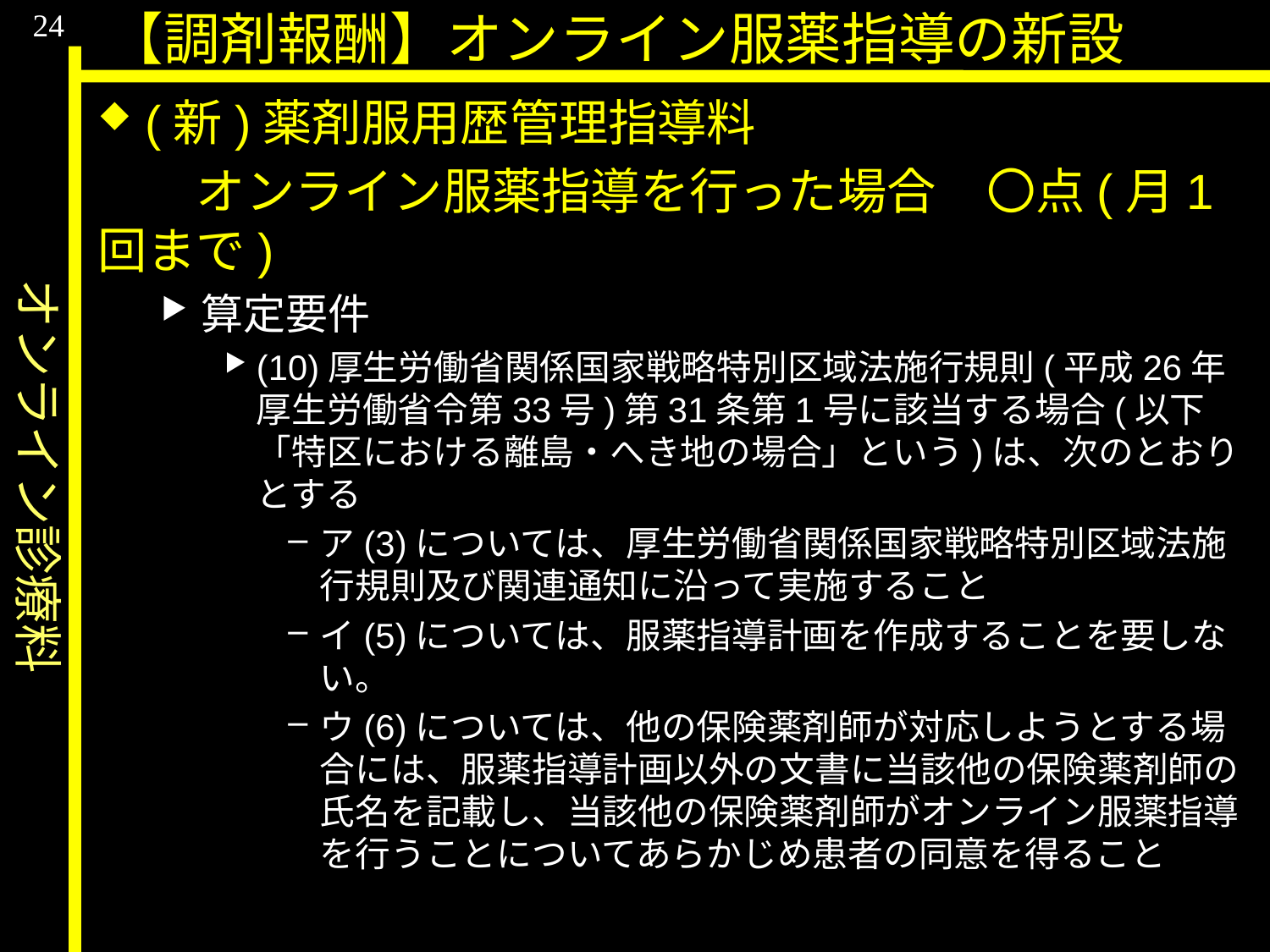

オンライン診療料
24
【調剤報酬】オンライン服薬指導の新設

(新)薬剤服用歴管理指導料
　　オンライン服薬指導を行った場合	〇点(月1回まで)
算定要件
(10)厚生労働省関係国家戦略特別区域法施行規則(平成26年厚生労働省令第33号)第31条第1号に該当する場合(以下「特区における離島・へき地の場合」という)は、次のとおりとする
ア(3)については、厚生労働省関係国家戦略特別区域法施行規則及び関連通知に沿って実施すること
イ(5)については、服薬指導計画を作成することを要しない。
ウ(6)については、他の保険薬剤師が対応しようとする場合には、服薬指導計画以外の文書に当該他の保険薬剤師の氏名を記載し、当該他の保険薬剤師がオンライン服薬指導を行うことについてあらかじめ患者の同意を得ること